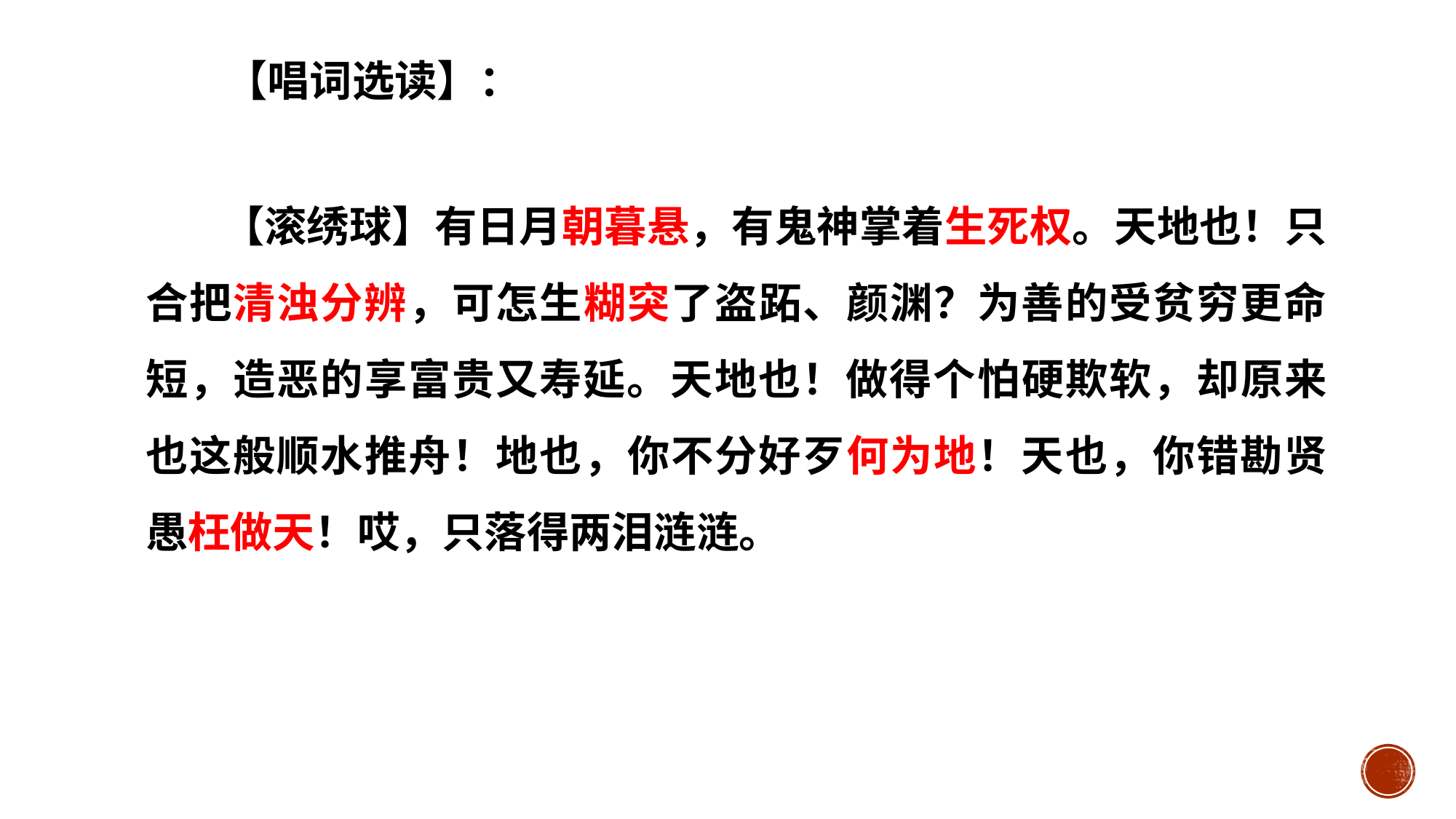

【唱词选读】：
# 【滚绣球】有日月朝暮悬，有鬼神掌着生死权。天地也！只合把清浊分辨，可怎生糊突了盗跖、颜渊？为善的受贫穷更命短，造恶的享富贵又寿延。天地也！做得个怕硬欺软，却原来也这般顺水推舟！地也，你不分好歹何为地！天也，你错勘贤愚枉做天！哎，只落得两泪涟涟。